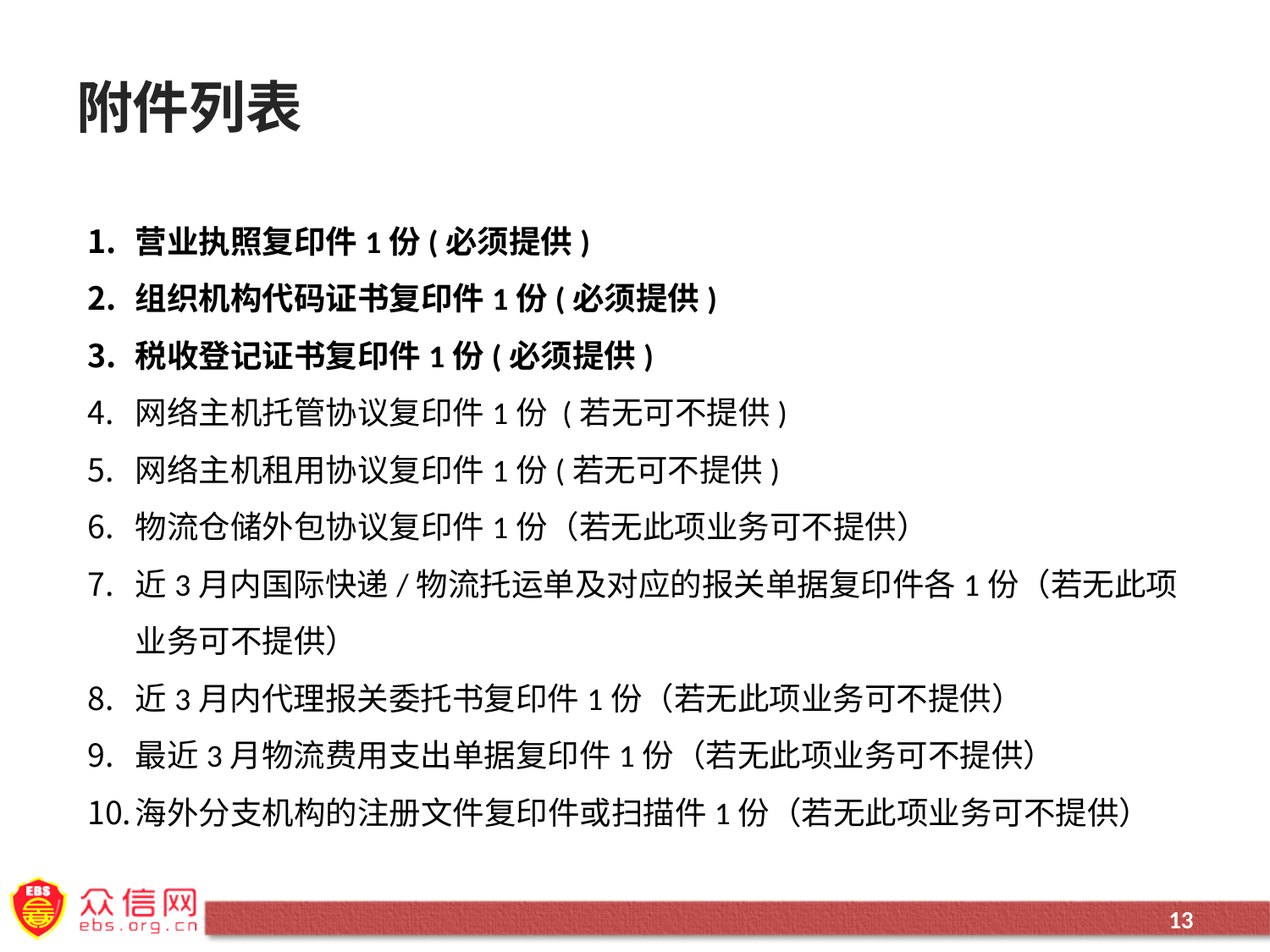

# 附件列表
营业执照复印件1份(必须提供)
组织机构代码证书复印件1份(必须提供)
税收登记证书复印件1份(必须提供)
网络主机托管协议复印件1份 (若无可不提供)
网络主机租用协议复印件1份(若无可不提供)
物流仓储外包协议复印件1份（若无此项业务可不提供）
近3月内国际快递/物流托运单及对应的报关单据复印件各1份（若无此项业务可不提供）
近3月内代理报关委托书复印件1份（若无此项业务可不提供）
最近3月物流费用支出单据复印件1份（若无此项业务可不提供）
海外分支机构的注册文件复印件或扫描件1份（若无此项业务可不提供）

13